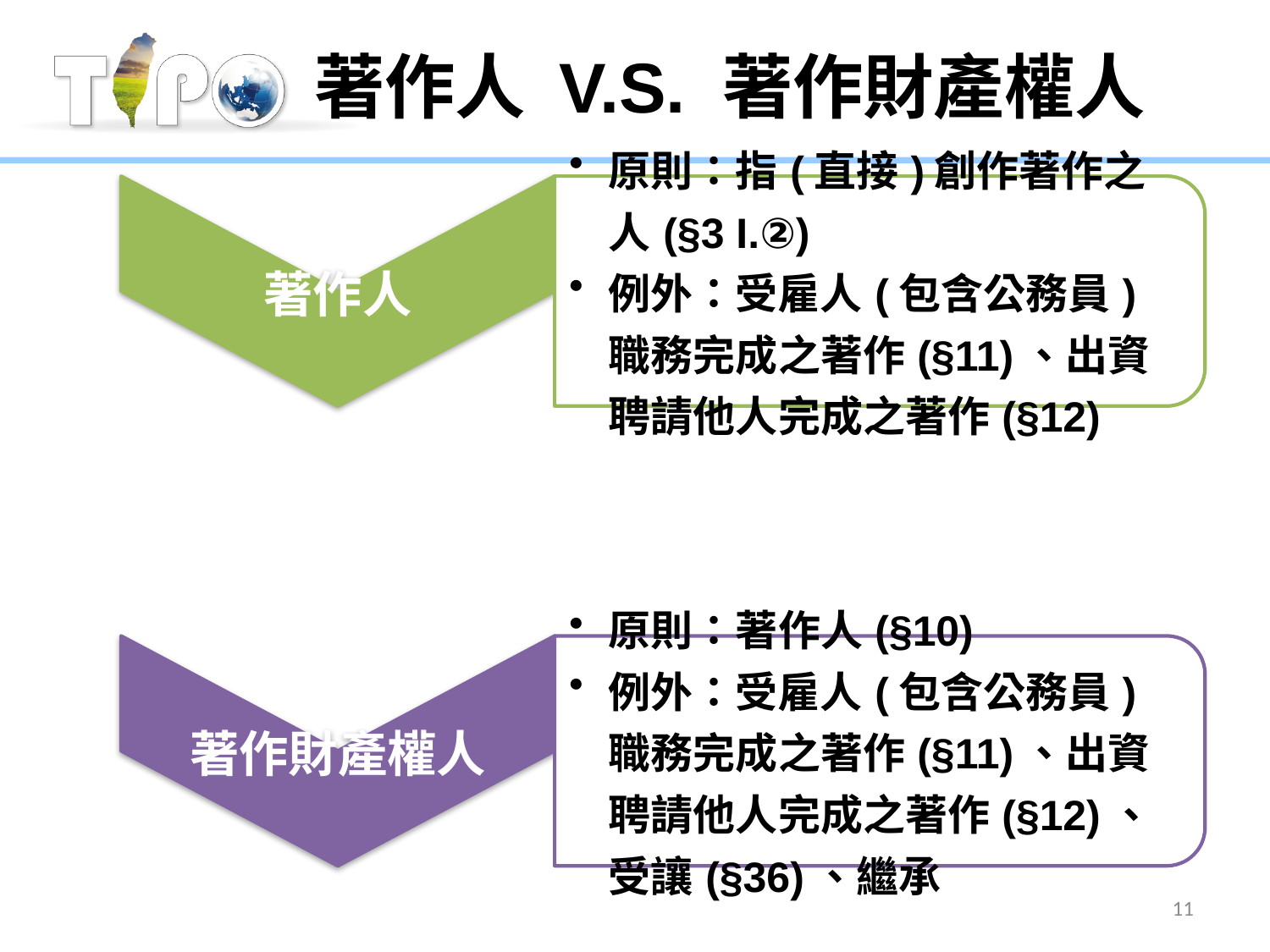

# 著作人 V.S. 著作財產權人
著作人
例外：受雇人(包含公務員)職務完成之著作(§11)、出資聘請他人完成之著作(§12)
著作財產權人
原則：著作人(§10)
11